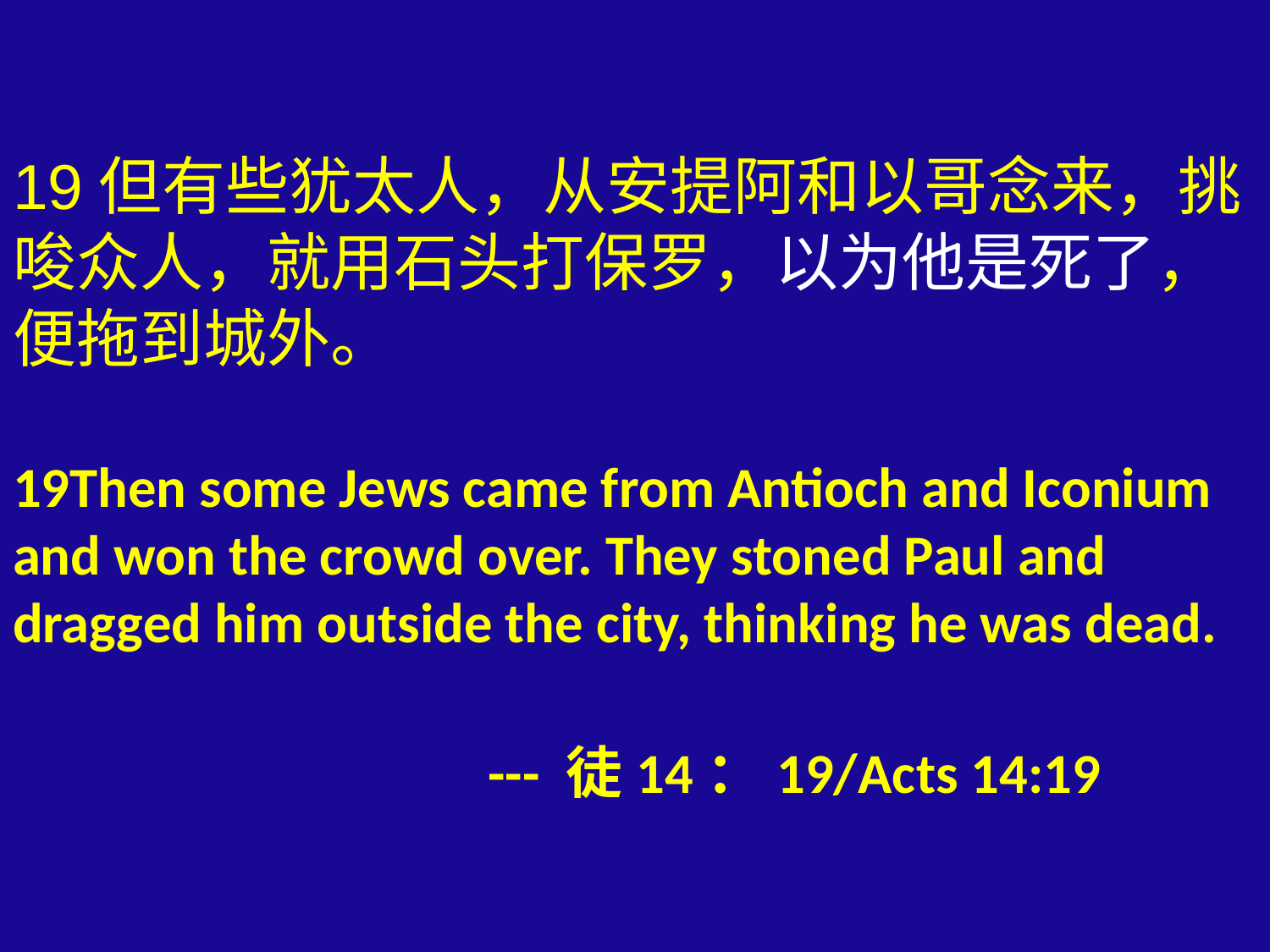

# 19但有些犹太人，从安提阿和以哥念来，挑唆众人，就用石头打保罗，以为他是死了，便拖到城外。 19Then some Jews came from Antioch and Iconium and won the crowd over. They stoned Paul and dragged him outside the city, thinking he was dead. --- 徒14：19/Acts 14:19